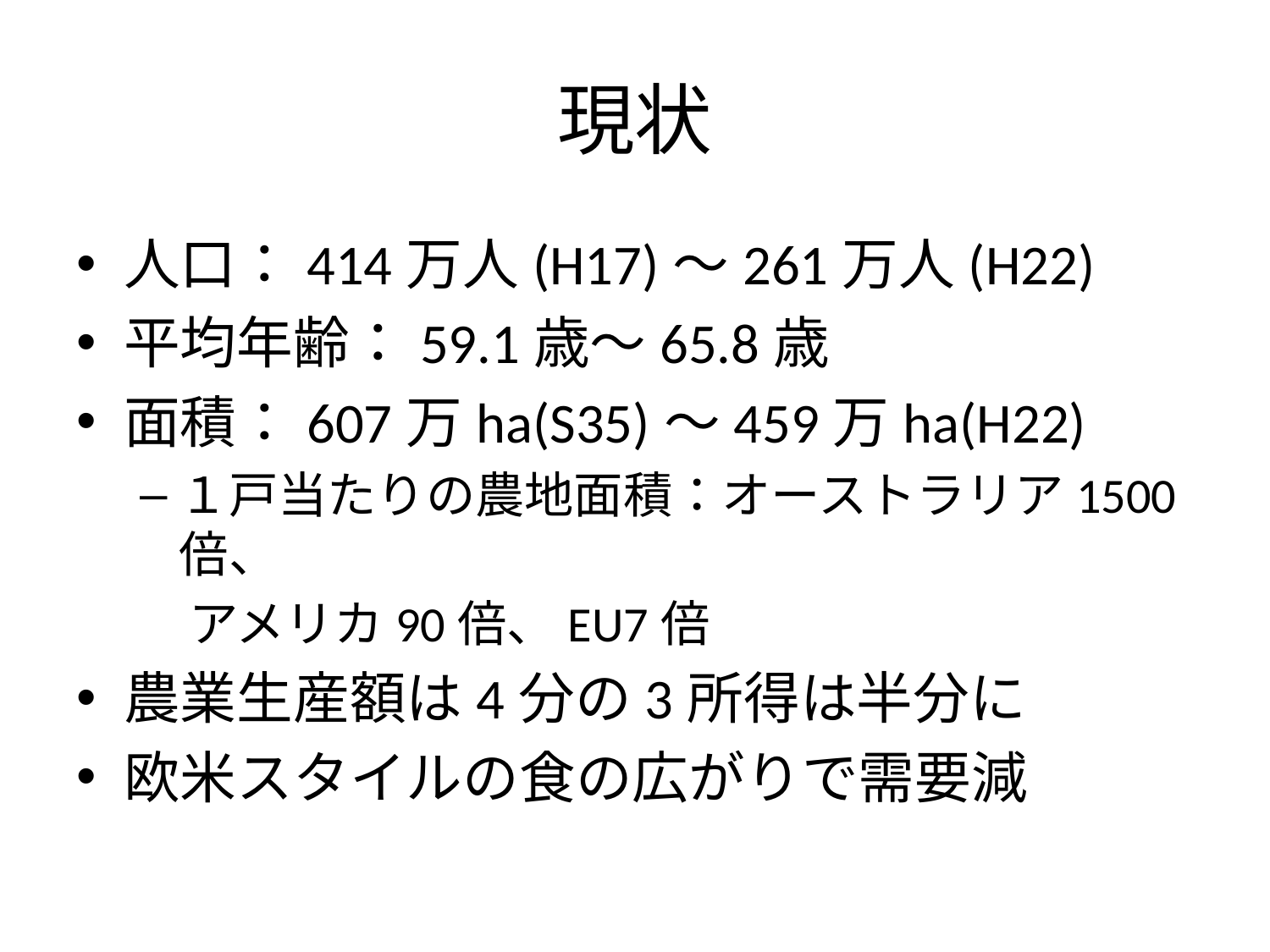

# 現状
人口：414万人(H17)〜261万人(H22)
平均年齢：59.1歳〜65.8歳
面積：607万ha(S35)〜459万ha(H22)
１戸当たりの農地面積：オーストラリア1500倍、
　アメリカ90倍、EU7倍
農業生産額は4分の3所得は半分に
欧米スタイルの食の広がりで需要減